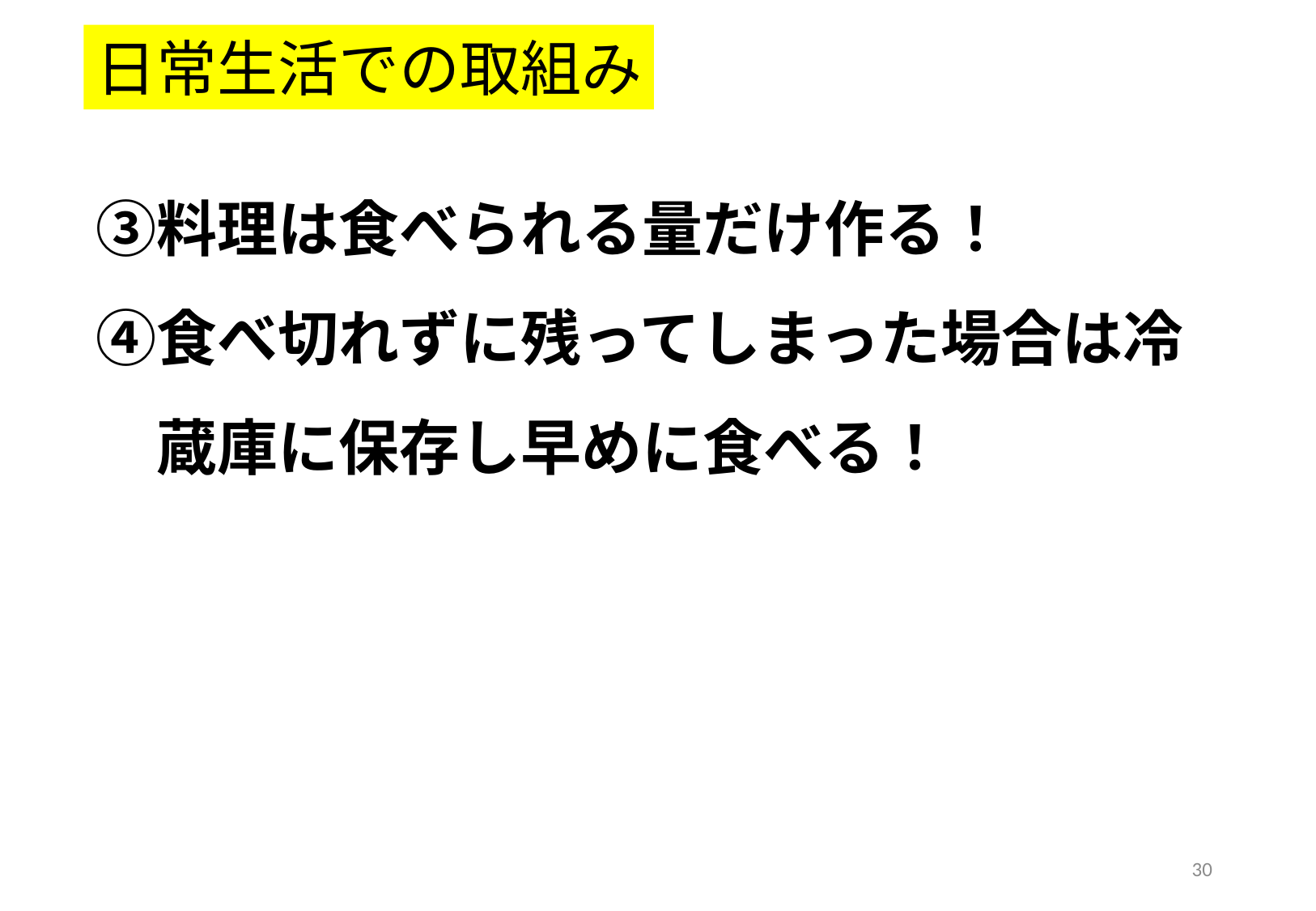

日常生活での取組み
料理は食べられる量だけ作る！
食べ切れずに残ってしまった場合は冷蔵庫に保存し早めに食べる！
30